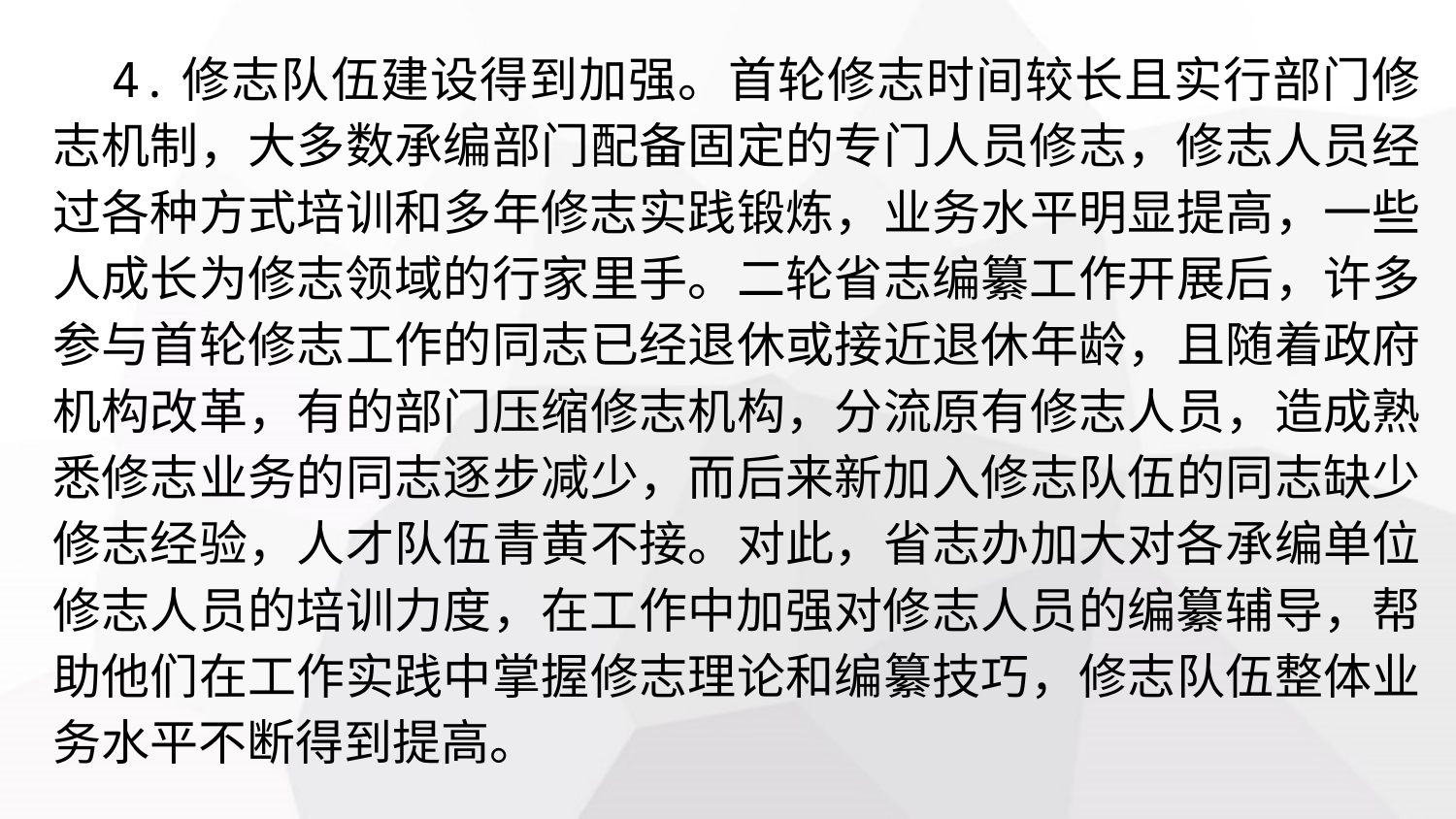

4.修志队伍建设得到加强。首轮修志时间较长且实行部门修志机制，大多数承编部门配备固定的专门人员修志，修志人员经过各种方式培训和多年修志实践锻炼，业务水平明显提高，一些人成长为修志领域的行家里手。二轮省志编纂工作开展后，许多参与首轮修志工作的同志已经退休或接近退休年龄，且随着政府机构改革，有的部门压缩修志机构，分流原有修志人员，造成熟悉修志业务的同志逐步减少，而后来新加入修志队伍的同志缺少修志经验，人才队伍青黄不接。对此，省志办加大对各承编单位修志人员的培训力度，在工作中加强对修志人员的编纂辅导，帮助他们在工作实践中掌握修志理论和编纂技巧，修志队伍整体业务水平不断得到提高。